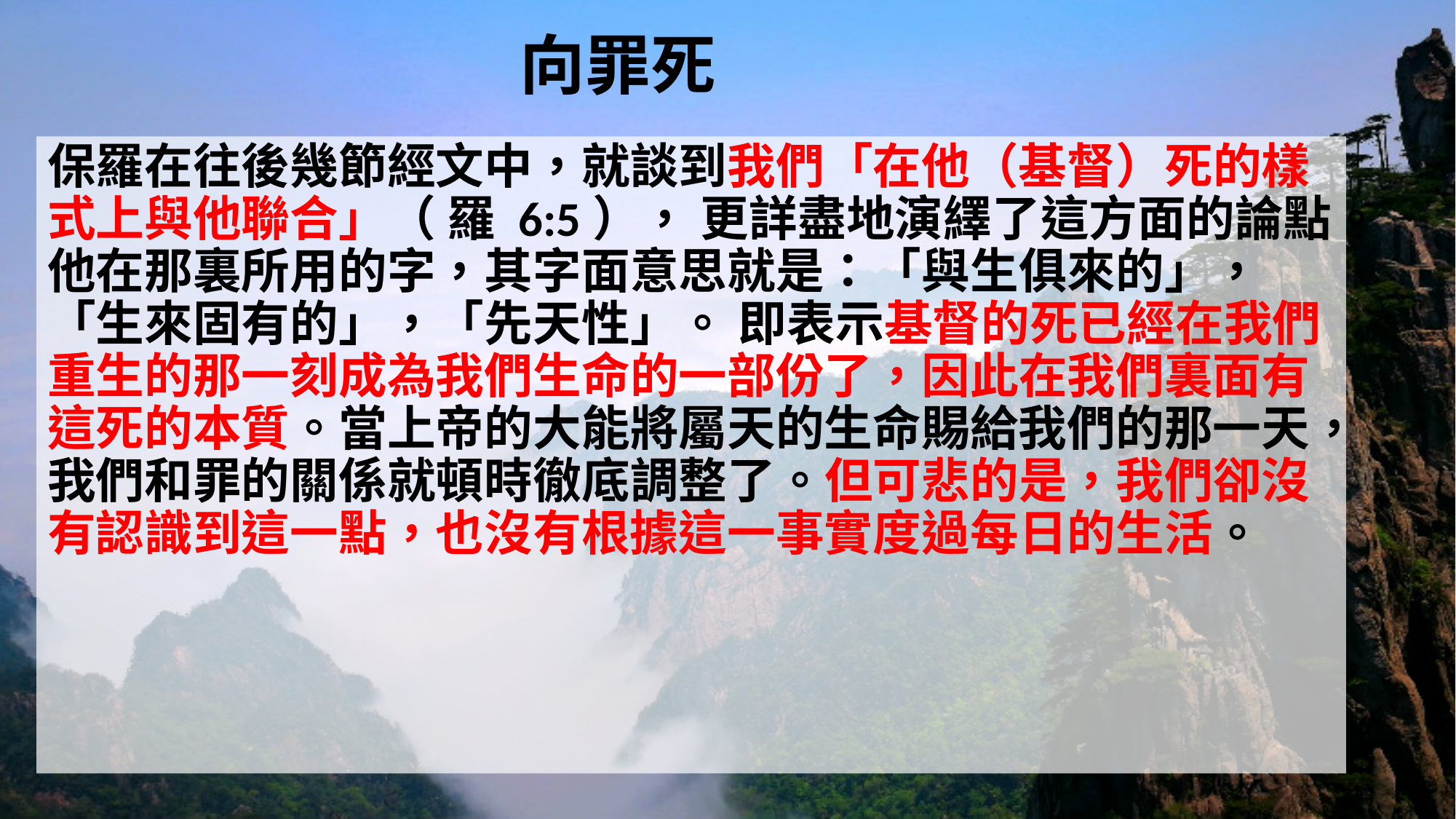

# 向罪死
保羅在往後幾節經文中，就談到我們「在他（基督）死的樣式上與他聯合」（ 羅 6:5）， 更詳盡地演繹了這方面的論點。他在那裏所用的字，其字面意思就是：「與生俱來的」，「生來固有的」，「先天性」。 即表示基督的死已經在我們重生的那一刻成為我們生命的一部份了，因此在我們裏面有這死的本質。當上帝的大能將屬天的生命賜給我們的那一天，我們和罪的關係就頓時徹底調整了。但可悲的是，我們卻沒有認識到這一點，也沒有根據這一事實度過每日的生活。